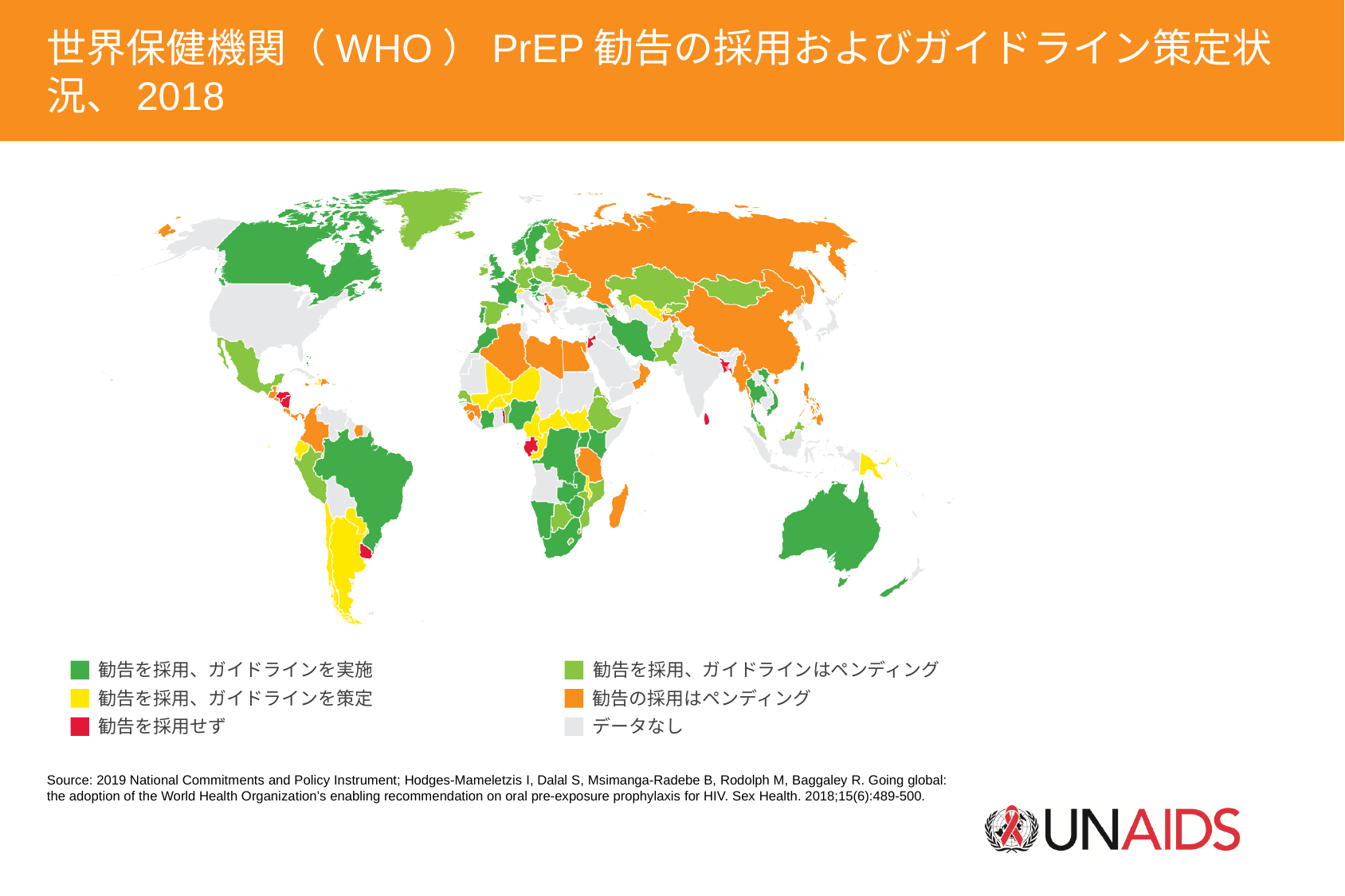

世界保健機関（WHO）PrEP勧告の採用およびガイドライン策定状況、2018

勧告を採用、ガイドラインを実施

勧告を採用、ガイドラインはペンディング

勧告を採用、ガイドラインを策定

勧告の採用はペンディング

勧告を採用せず

データなし

Source: 2019 National Commitments and Policy Instrument; Hodges-Mameletzis I, Dalal S, Msimanga-Radebe B, Rodolph M, Baggaley R. Going global: the adoption of the World Health Organization’s enabling recommendation on oral pre-exposure prophylaxis for HIV. Sex Health. 2018;15(6):489-500.